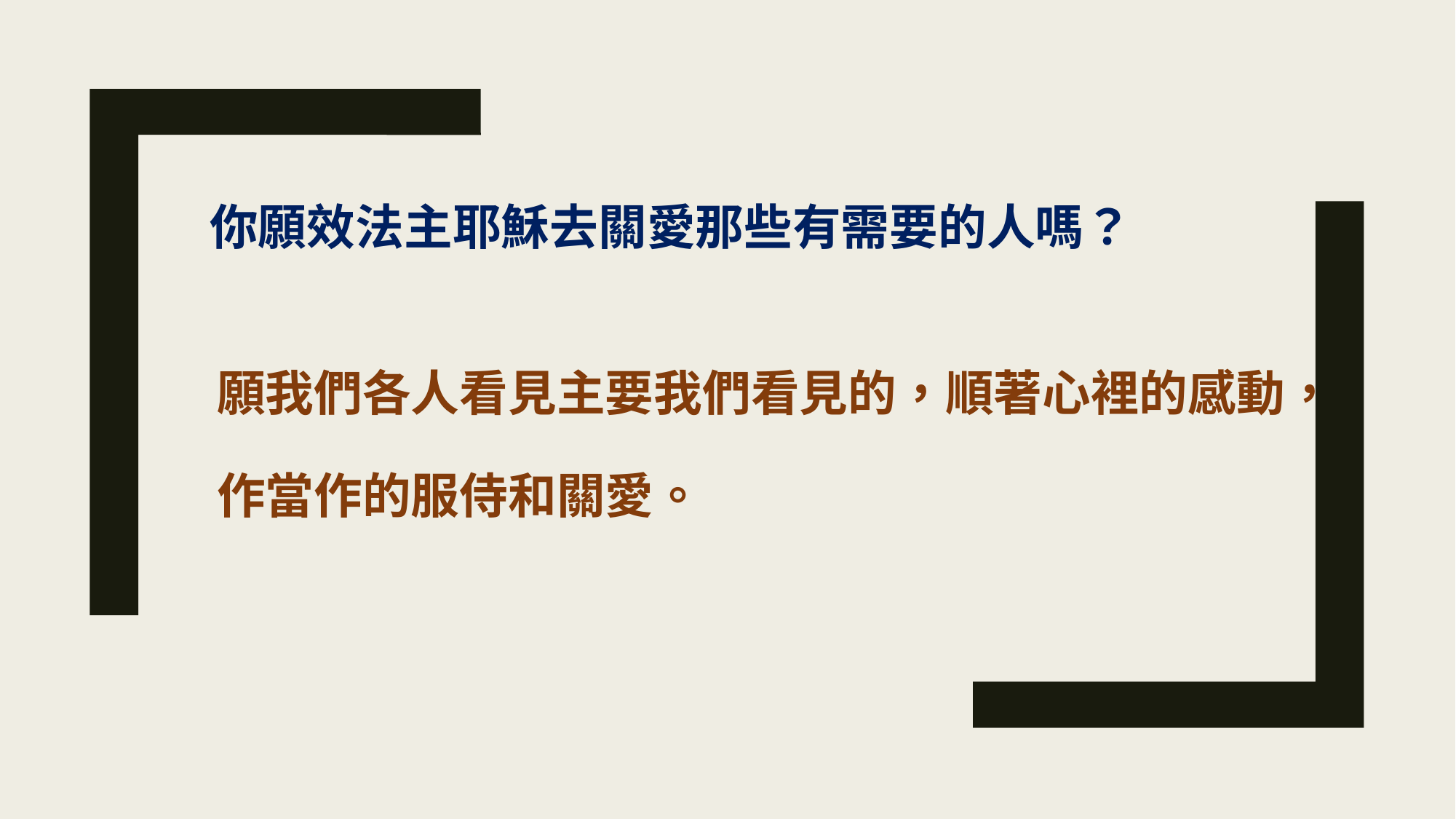

你願效法主耶穌去關愛那些有需要的人嗎？

    願我們各人看見主要我們看見的，順著心裡的感動，
    作當作的服侍和關愛。